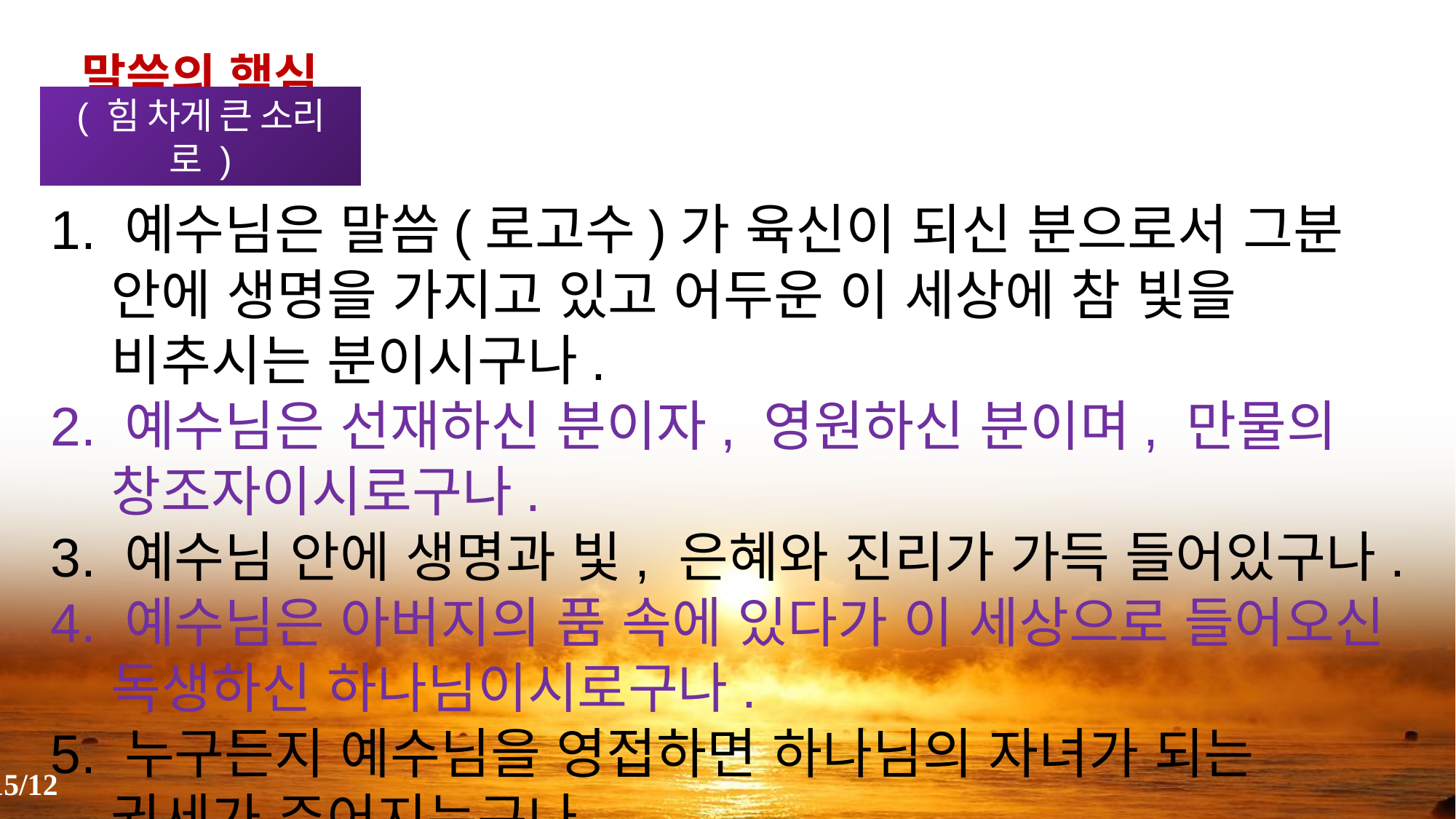

말씀의 핵심

( 힘 차게 큰 소리로 )
1. 예수님은 말씀(로고수)가 육신이 되신 분으로서 그분 안에 생명을 가지고 있고 어두운 이 세상에 참 빛을 비추시는 분이시구나.
2. 예수님은 선재하신 분이자, 영원하신 분이며, 만물의 창조자이시로구나.
3. 예수님 안에 생명과 빛, 은혜와 진리가 가득 들어있구나.
4. 예수님은 아버지의 품 속에 있다가 이 세상으로 들어오신 독생하신 하나님이시로구나.
5. 누구든지 예수님을 영접하면 하나님의 자녀가 되는 권세가 주어지는구나.